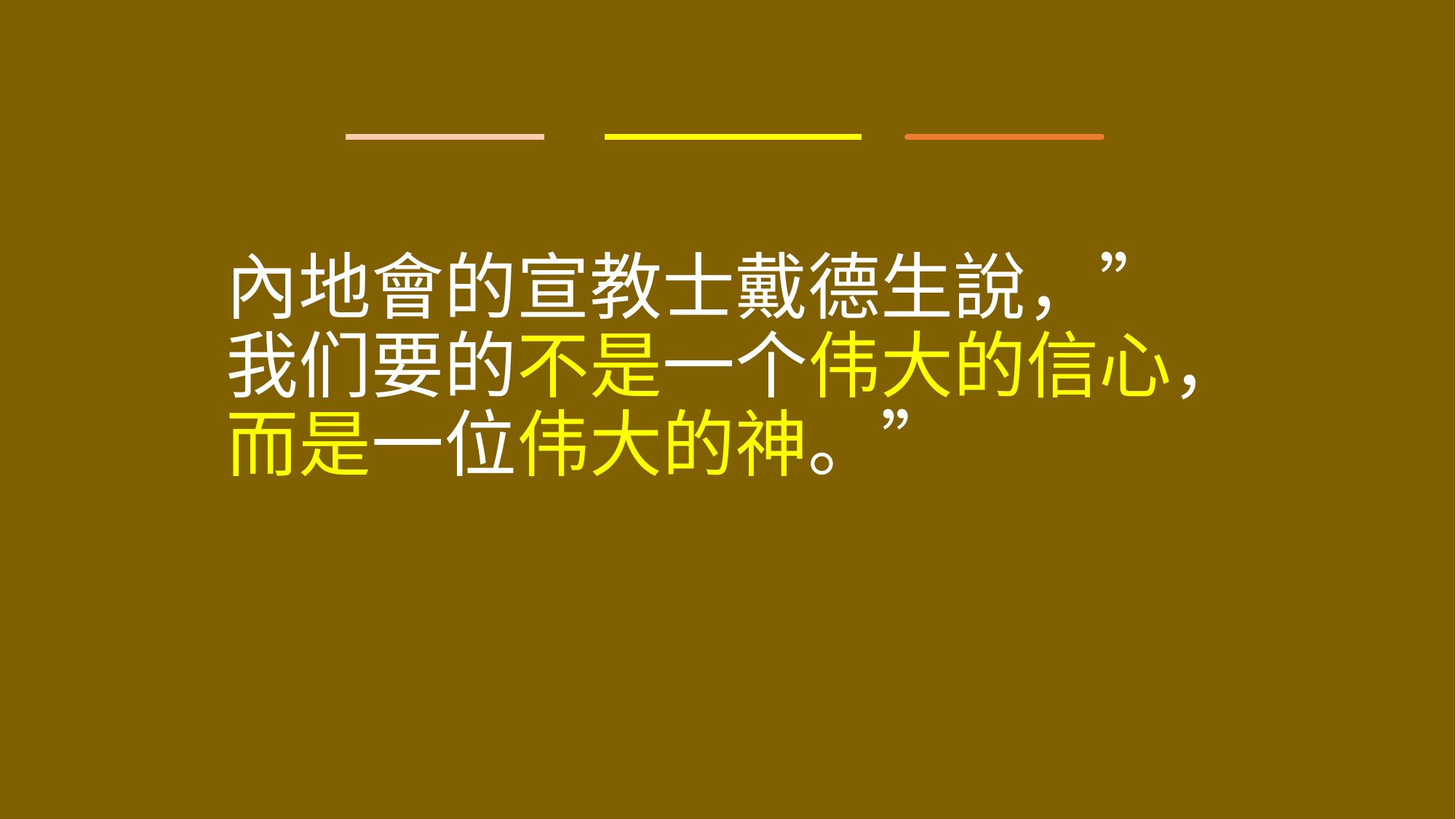

內地會的宣教士戴德生說，” 我们要的不是一个伟大的信心，而是一位伟大的神。”